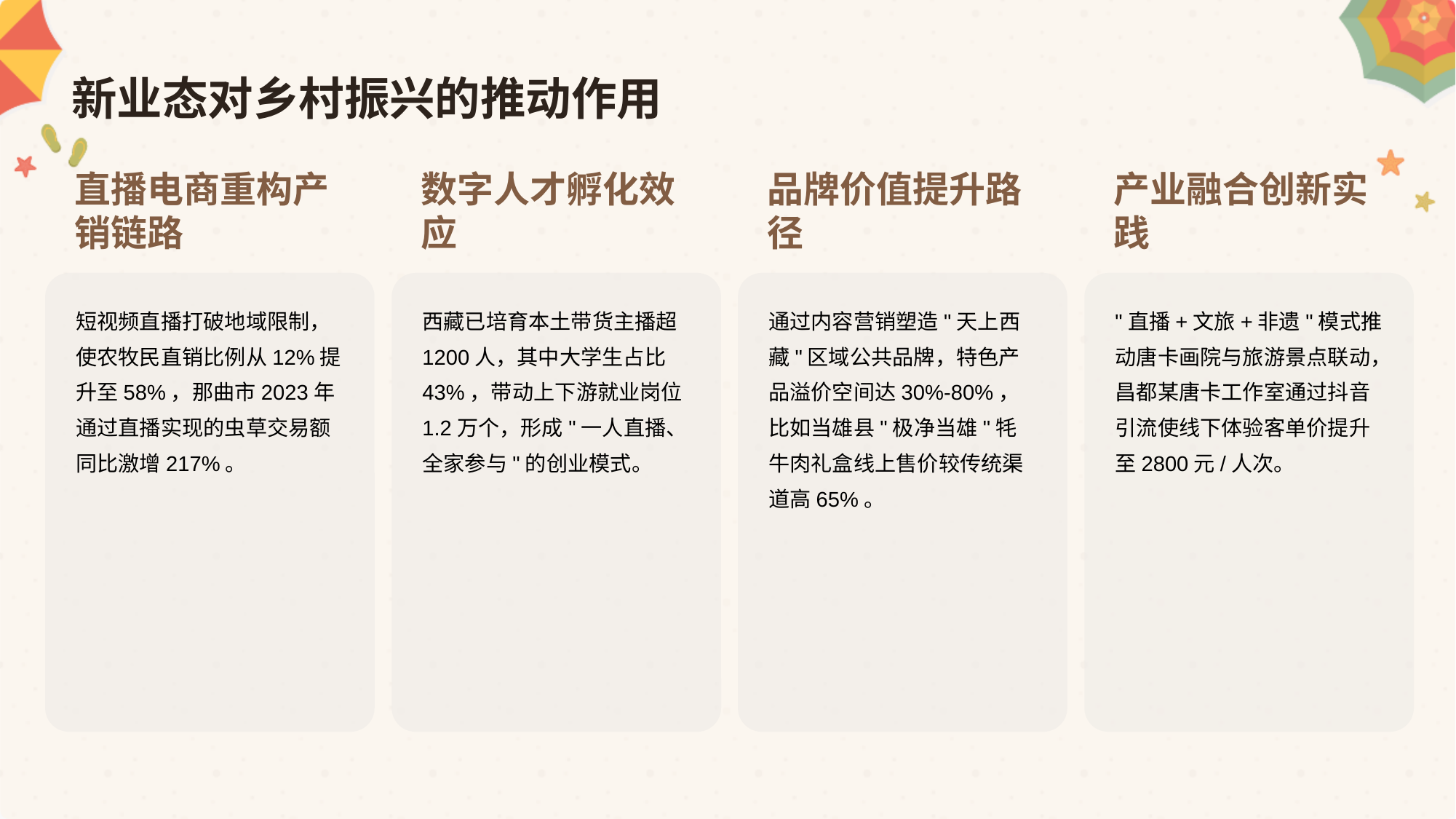

新业态对乡村振兴的推动作用
直播电商重构产销链路
数字人才孵化效应
品牌价值提升路径
产业融合创新实践

短视频直播打破地域限制，使农牧民直销比例从12%提升至58%，那曲市2023年通过直播实现的虫草交易额同比激增217%。
西藏已培育本土带货主播超1200人，其中大学生占比43%，带动上下游就业岗位1.2万个，形成"一人直播、全家参与"的创业模式。
通过内容营销塑造"天上西藏"区域公共品牌，特色产品溢价空间达30%-80%，比如当雄县"极净当雄"牦牛肉礼盒线上售价较传统渠道高65%。
"直播+文旅+非遗"模式推动唐卡画院与旅游景点联动，昌都某唐卡工作室通过抖音引流使线下体验客单价提升至2800元/人次。